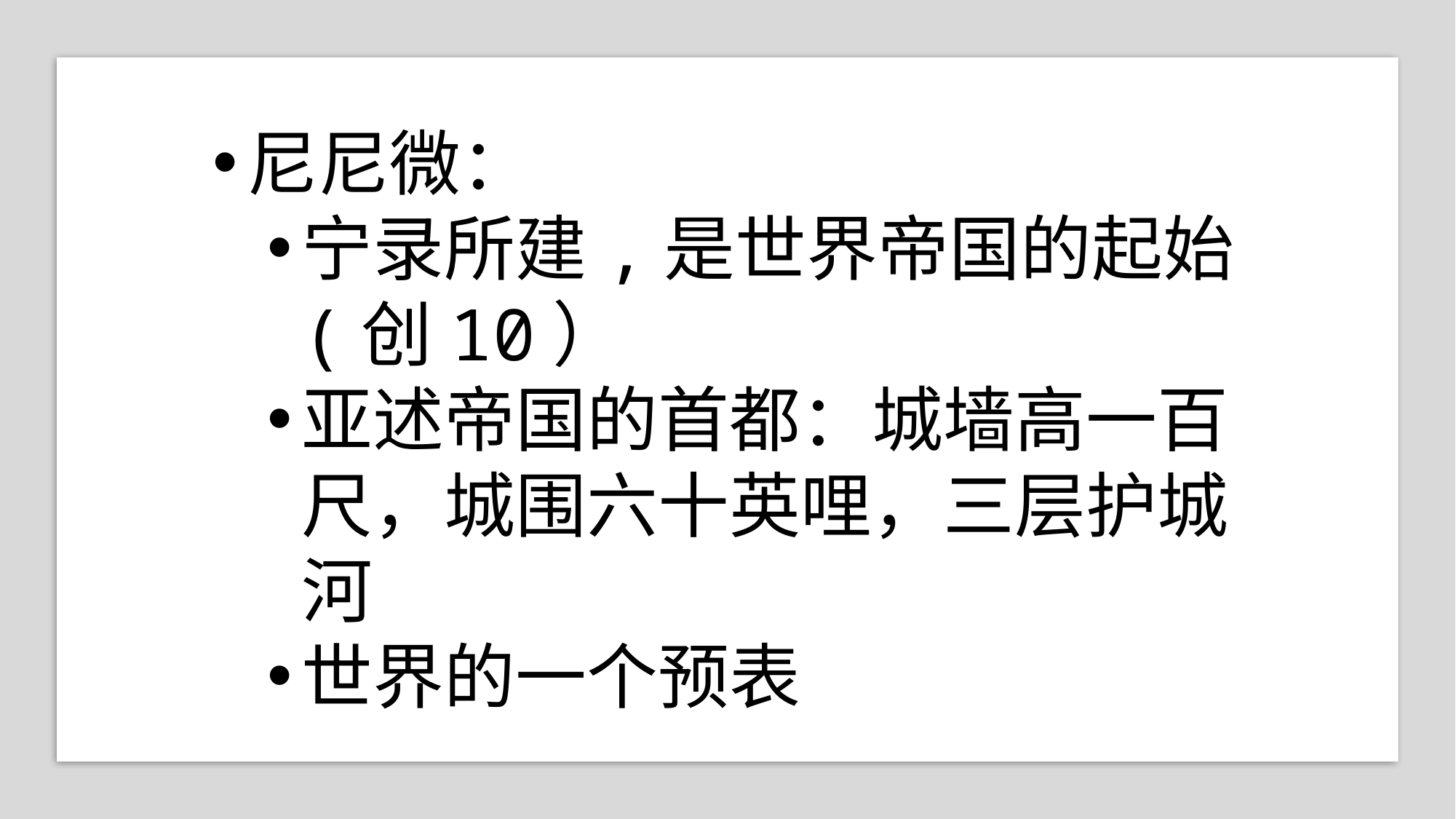

尼尼微：
宁录所建,是世界帝国的起始(创10）
亚述帝国的首都：城墙高一百尺，城围六十英哩，三层护城河
世界的一个预表
4